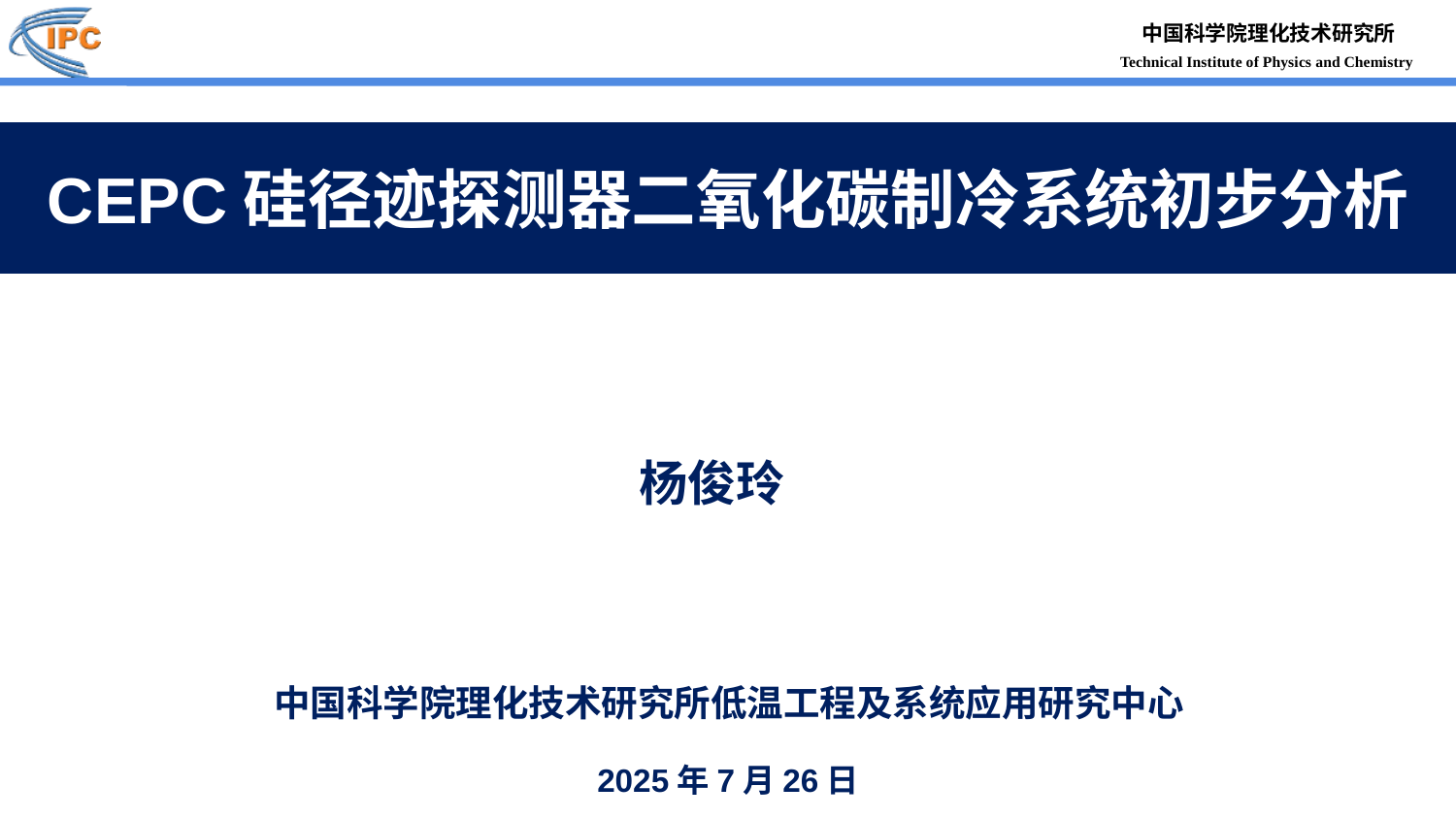

CEPC硅径迹探测器二氧化碳制冷系统初步分析
杨俊玲
中国科学院理化技术研究所低温工程及系统应用研究中心
2025年7月26日